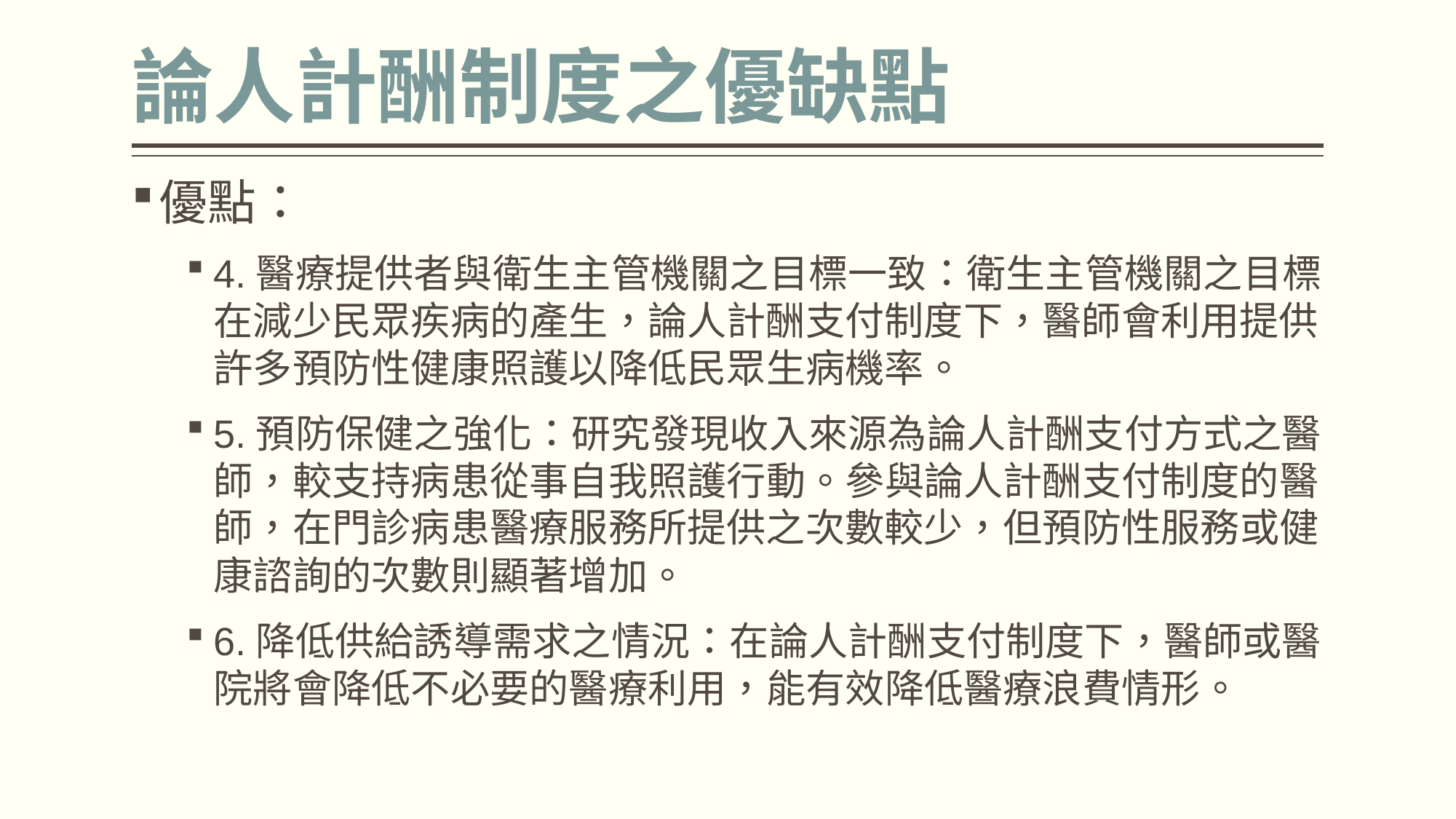

# 論人計酬制度之優缺點
優點：
4.醫療提供者與衛生主管機關之目標一致：衛生主管機關之目標在減少民眾疾病的產生，論人計酬支付制度下，醫師會利用提供許多預防性健康照護以降低民眾生病機率。
5.預防保健之強化：研究發現收入來源為論人計酬支付方式之醫師，較支持病患從事自我照護行動。參與論人計酬支付制度的醫師，在門診病患醫療服務所提供之次數較少，但預防性服務或健康諮詢的次數則顯著增加。
6.降低供給誘導需求之情況：在論人計酬支付制度下，醫師或醫院將會降低不必要的醫療利用，能有效降低醫療浪費情形。